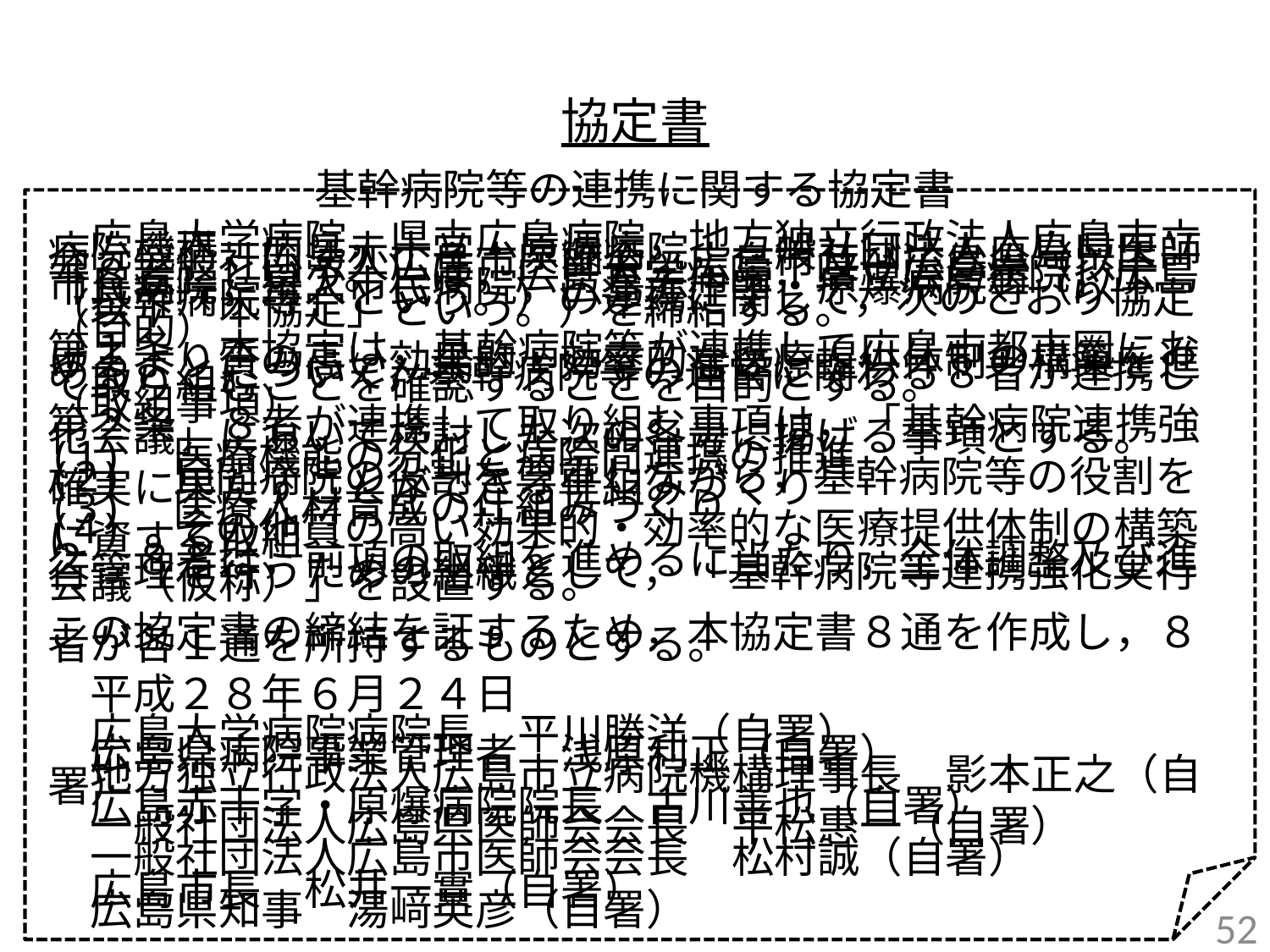

協定書

基幹病院等の連携に関する協定書

　広島大学病院，県立広島病院，地方独立行政法人広島市立病院機構，広島赤十字・原爆病院，一般社団法人広島県医師会，一般社団法人広島市医師会，広島市及び広島県（以下「８者」という。）は，広島大学病院，県立広島病院，広島市民病院，舟入市民病院，広島赤十字・原爆病院等（以下「基幹病院等」という。）の連携に関して，次のとおり協定（以下「本協定」という。）を締結する。
（目的）
第１条　本協定は，基幹病院等が連携して広島市都市圏におけるより質の高い効果的・効率的な医療提供体制の構築を進めることについて，基幹病院等の運営に関わる８者が連携して取り組むことを確認することを目的とする。
（取組事項）
第２条　８者が連携して取り組む事項は，「基幹病院連携強化会議」において検討した次の各号に掲げる事項とする。
(1)　医療機能の分化と病院間連携の推進
(2)　民間病院の役割を尊重しながら，基幹病院等の役割を確実に果たすことができる仕組みづくり
(3)　医療人材育成の仕組みづくり
(4)　その他質の高い効果的・効率的な医療提供体制の構築に資する取組
２　８者は，前項の取組を進めるに当たり，全体調整及び進行管理を行うための組織として，「基幹病院等連携強化実行会議（仮称）」を設置する。

この協定書の締結を証するため，本協定書８通を作成し，８者が各１通を所持するものとする。

　平成２８年６月２４日

　広島大学病院病院長　平川勝洋（自署）
　広島県病院事業管理者　浅原利正（自署）
　地方独立行政法人広島市立病院機構理事長　影本正之（自署）
　広島赤十字・原爆病院院長　古川善也（自署）
　一般社団法人広島県医師会会長　平松惠一（自署）
　一般社団法人広島市医師会会長　松村誠（自署）
　広島市長　松井一實（自署）
　広島県知事　湯﨑英彦（自署）

52